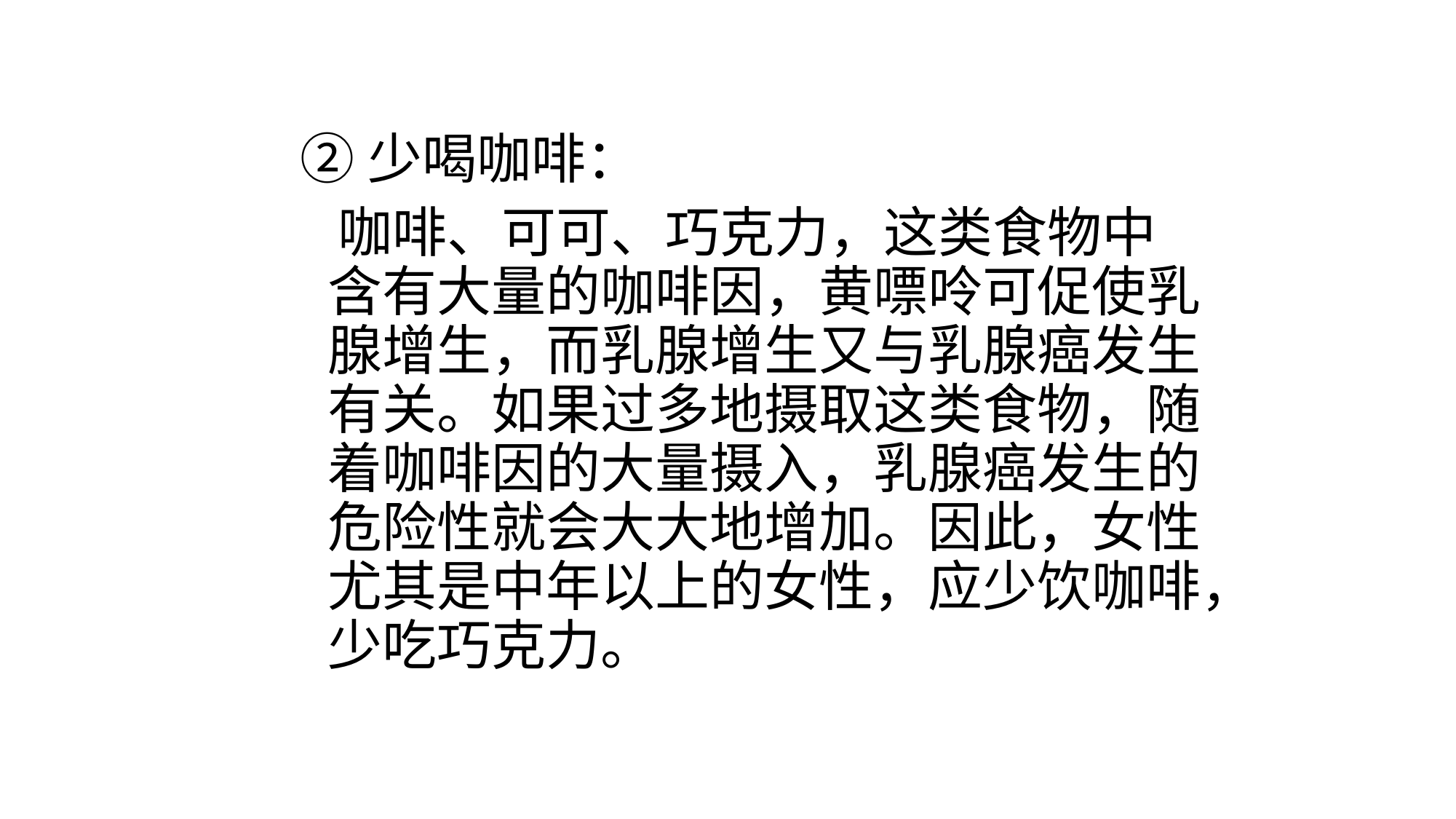

②少喝咖啡：
  咖啡、可可、巧克力，这类食物中含有大量的咖啡因，黄嘌呤可促使乳腺增生，而乳腺增生又与乳腺癌发生有关。如果过多地摄取这类食物，随着咖啡因的大量摄入，乳腺癌发生的危险性就会大大地增加。因此，女性尤其是中年以上的女性，应少饮咖啡，少吃巧克力。